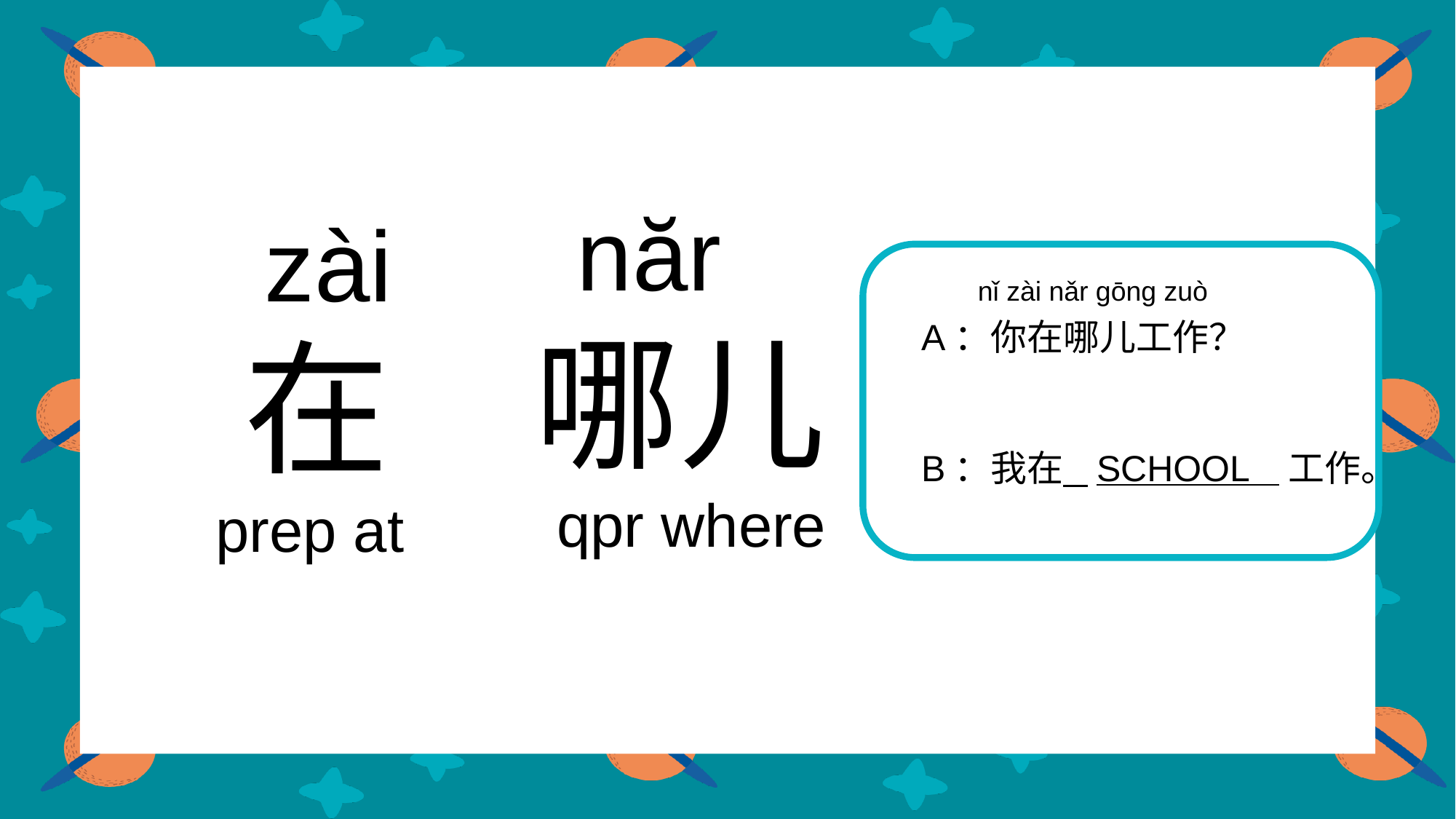

năr

 zài

nǐ zài nǎr gōng zuò
     哪儿
             qpr where
A：你在哪儿工作？

B：我在   SCHOOL   工作。
     在
          prep at